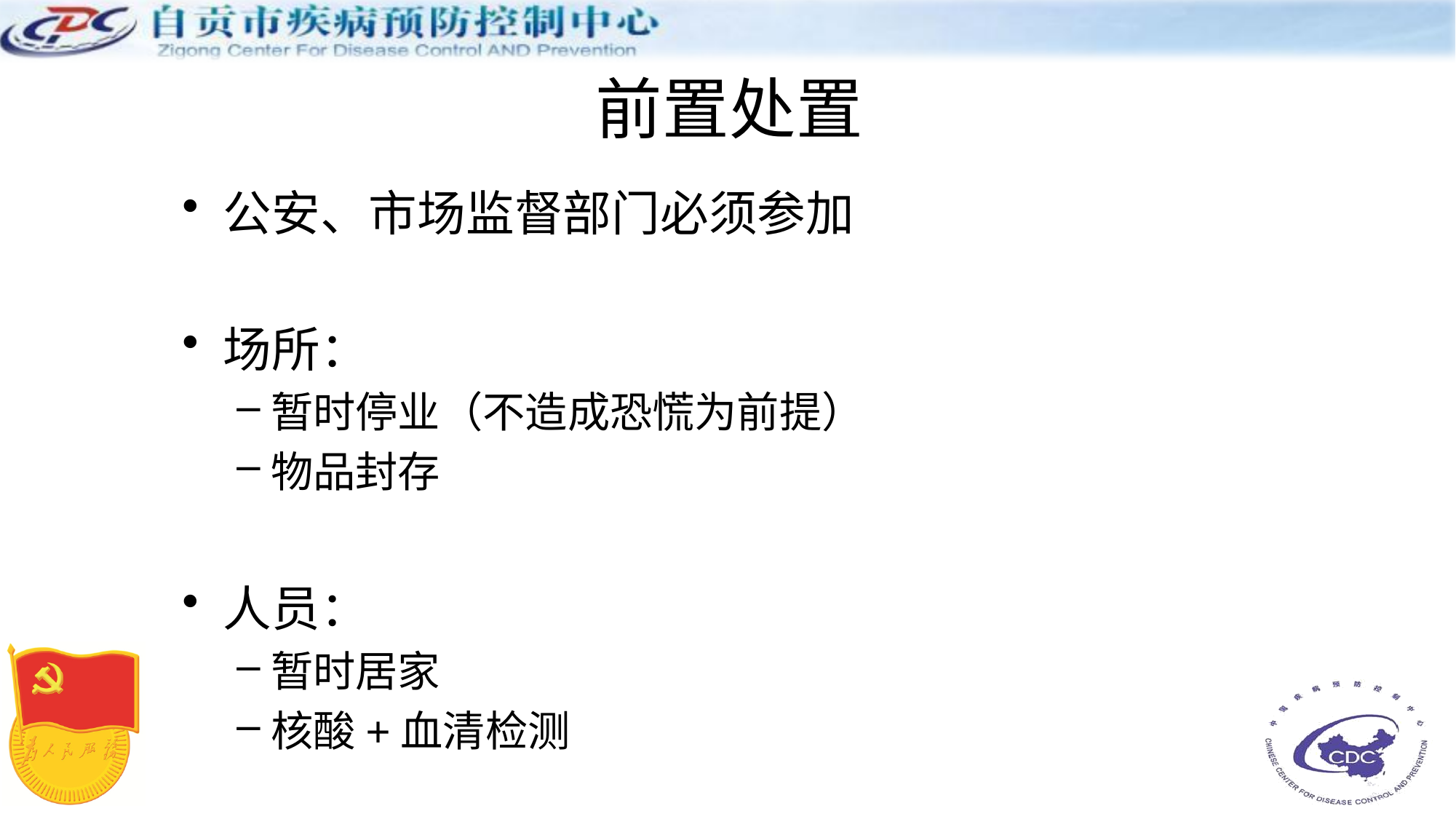

# 前置处置
公安、市场监督部门必须参加

场所：
暂时停业（不造成恐慌为前提）
物品封存

人员：
暂时居家
核酸+血清检测